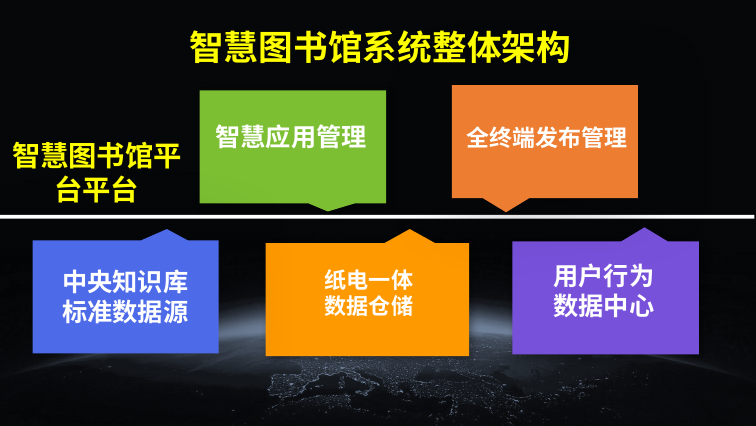

智慧图书馆系统整体架构

全终端发布管理

智慧应用管理
智慧图书馆平台平台

中央知识库
标准数据源

用户行为
数据中心

纸电一体
数据仓储